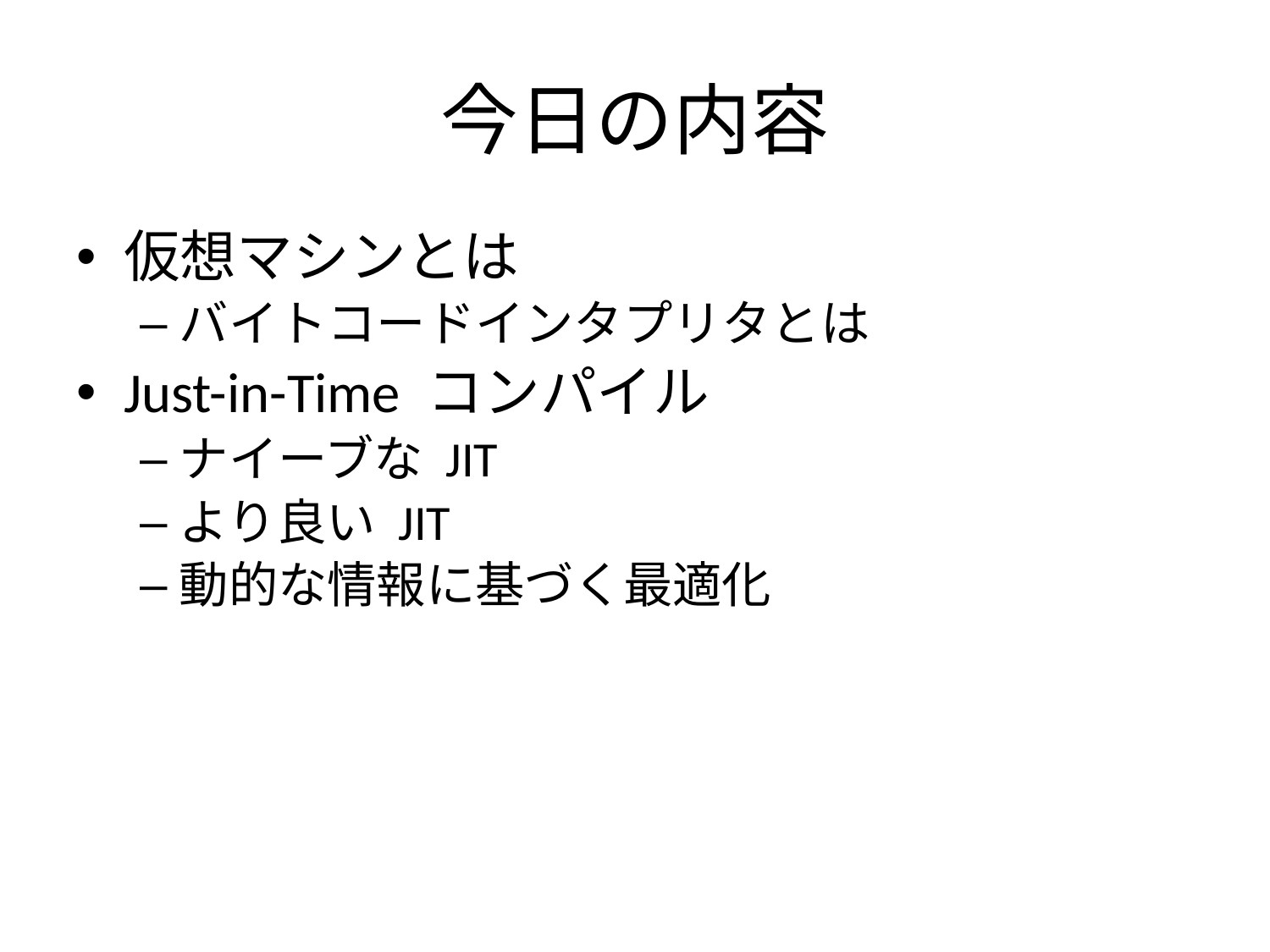

# 今日の内容
仮想マシンとは
バイトコードインタプリタとは
Just-in-Time コンパイル
ナイーブな JIT
より良い JIT
動的な情報に基づく最適化